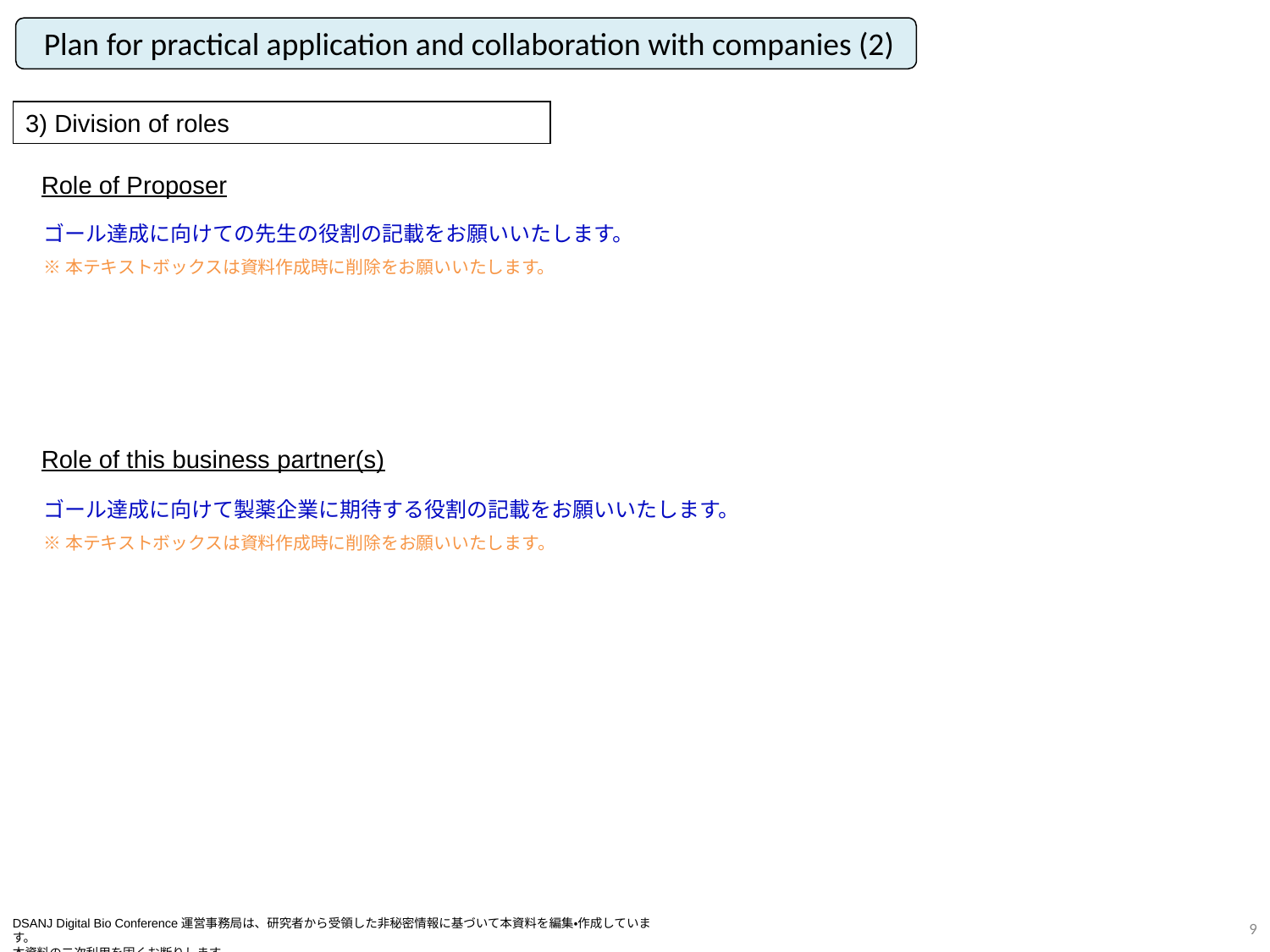

Plan for practical application and collaboration with companies (2)

3) Division of roles
Role of Proposer
ゴール達成に向けての先生の役割の記載をお願いいたします。
※本テキストボックスは資料作成時に削除をお願いいたします。
Role of this business partner(s)
ゴール達成に向けて製薬企業に期待する役割の記載をお願いいたします。
※本テキストボックスは資料作成時に削除をお願いいたします。
9
DSANJ Digital Bio Conference運営事務局は、研究者から受領した非秘密情報に基づいて本資料を編集・作成しています。
本資料の二次利用を固くお断りします。